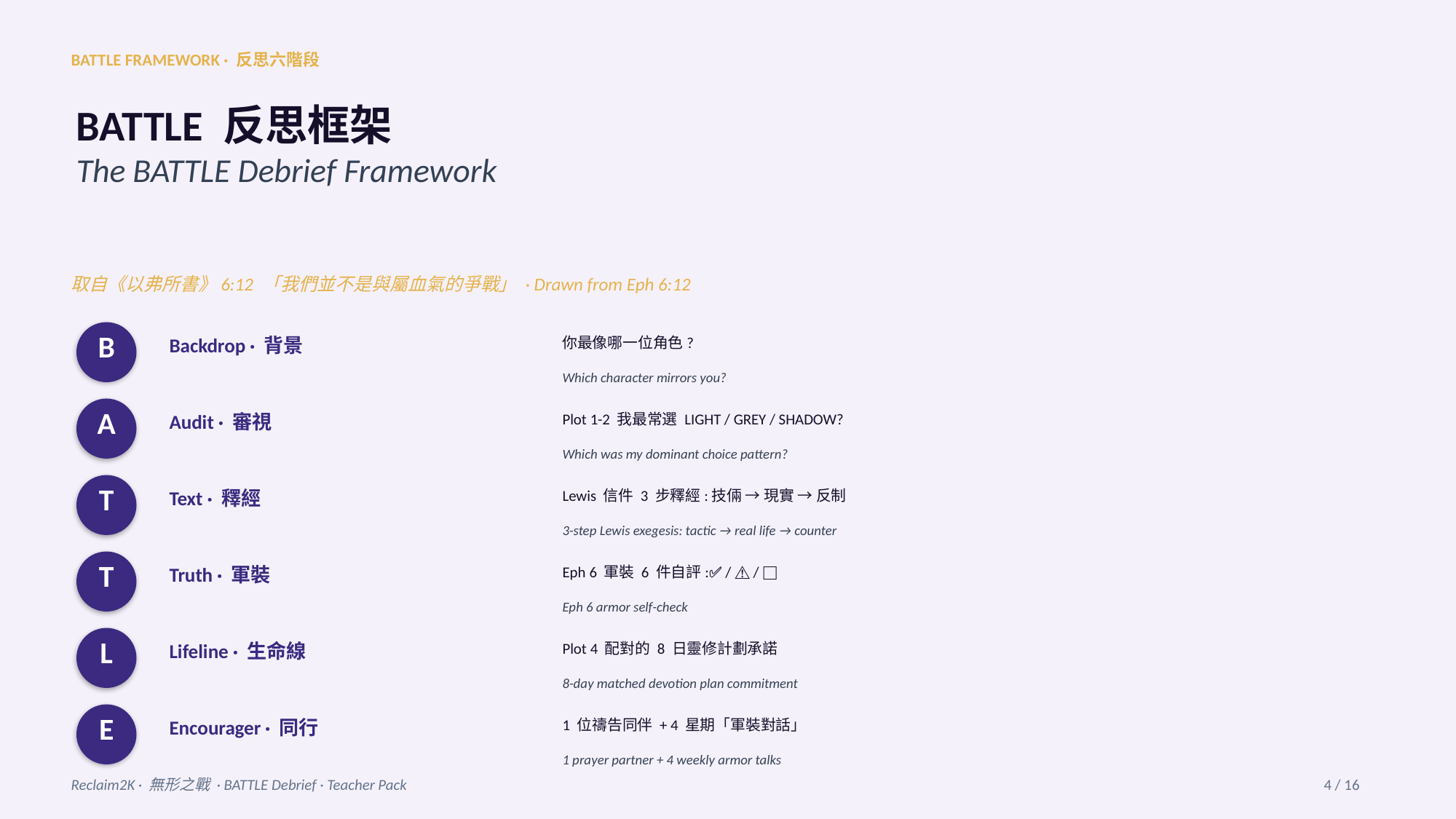

BATTLE FRAMEWORK · 反思六階段
BATTLE 反思框架
The BATTLE Debrief Framework
取自《以弗所書》6:12 「我們並不是與屬血氣的爭戰」 · Drawn from Eph 6:12

B
Backdrop · 背景
你最像哪一位角色?
Which character mirrors you?

A
Audit · 審視
Plot 1-2 我最常選 LIGHT / GREY / SHADOW?
Which was my dominant choice pattern?

T
Text · 釋經
Lewis 信件 3 步釋經:技倆 → 現實 → 反制
3-step Lewis exegesis: tactic → real life → counter

T
Truth · 軍裝
Eph 6 軍裝 6 件自評:✅ / ⚠️ / ⬜
Eph 6 armor self-check

L
Lifeline · 生命線
Plot 4 配對的 8 日靈修計劃承諾
8-day matched devotion plan commitment

E
Encourager · 同行
1 位禱告同伴 + 4 星期「軍裝對話」
1 prayer partner + 4 weekly armor talks
Reclaim2K · 無形之戰 · BATTLE Debrief · Teacher Pack
4 / 16